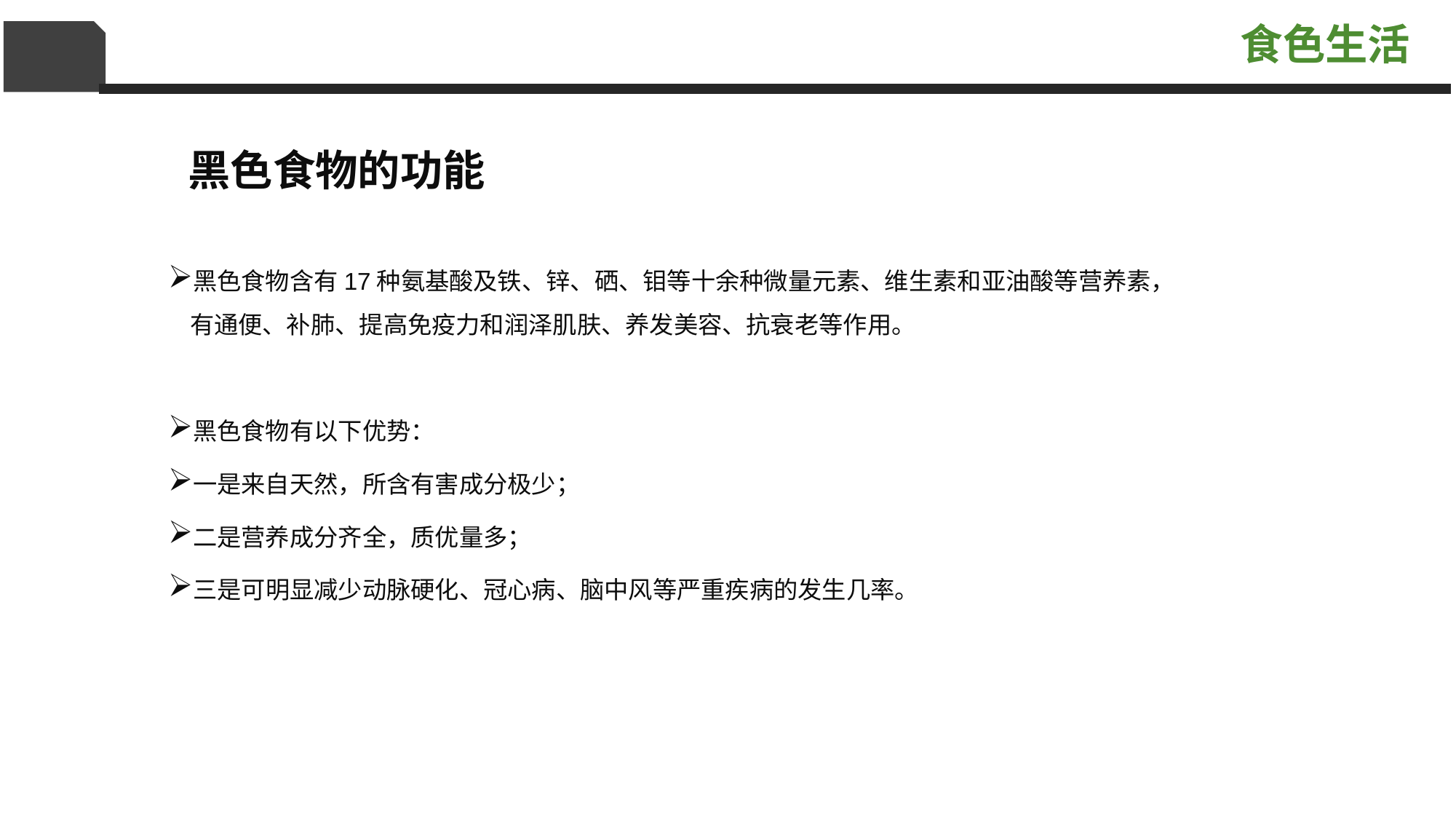

黑色食物的功能
黑色食物含有17种氨基酸及铁、锌、硒、钼等十余种微量元素、维生素和亚油酸等营养素，有通便、补肺、提高免疫力和润泽肌肤、养发美容、抗衰老等作用。

黑色食物有以下优势：
一是来自天然，所含有害成分极少；
二是营养成分齐全，质优量多；
三是可明显减少动脉硬化、冠心病、脑中风等严重疾病的发生几率。